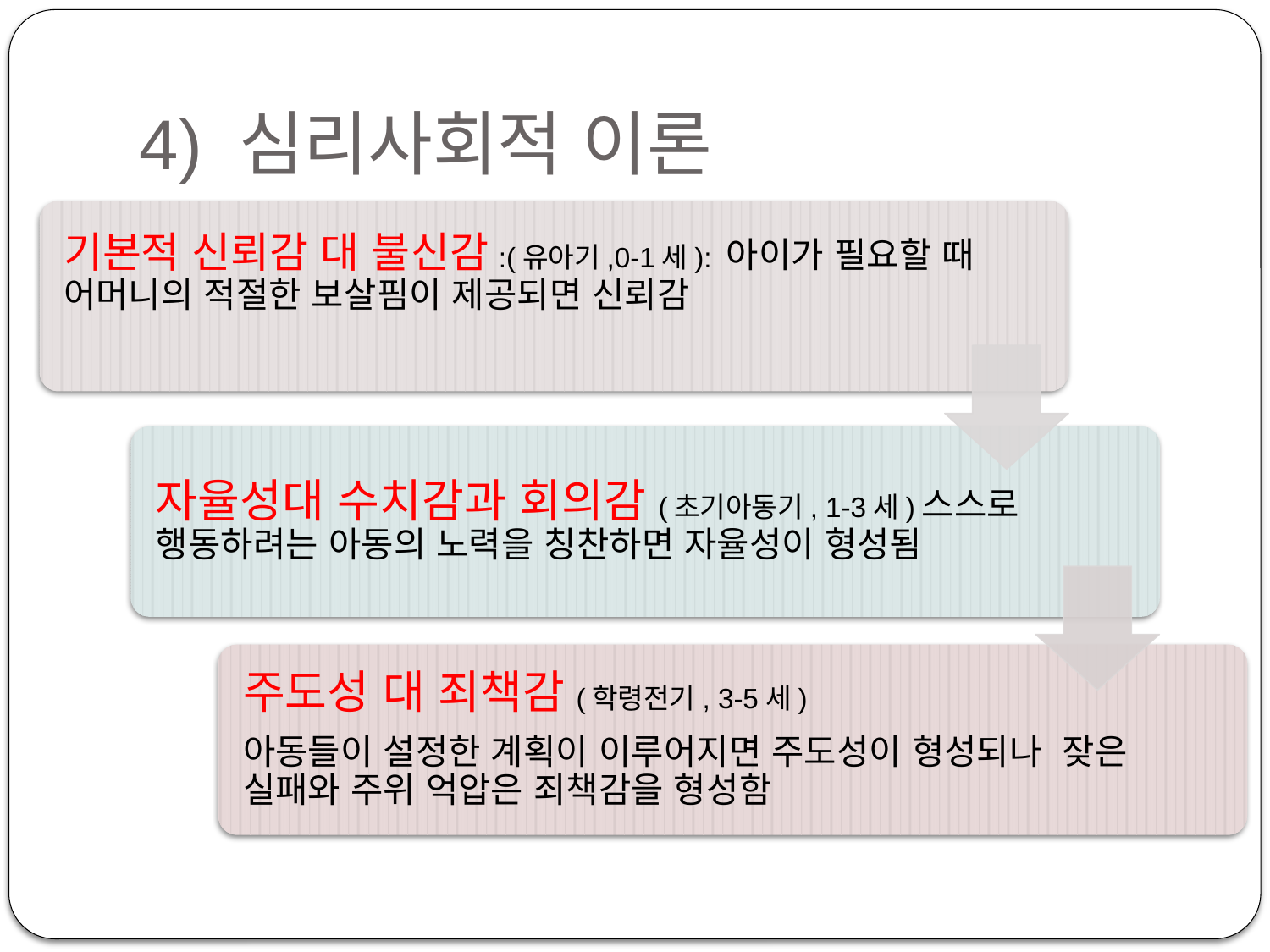

# 4) 심리사회적 이론
기본적 신뢰감 대 불신감:(유아기,0-1세): 아이가 필요할 때 어머니의 적절한 보살핌이 제공되면 신뢰감

자율성대 수치감과 회의감(초기아동기, 1-3세)스스로 행동하려는 아동의 노력을 칭찬하면 자율성이 형성됨
주도성 대 죄책감(학령전기, 3-5세)
아동들이 설정한 계획이 이루어지면 주도성이 형성되나  잦은 실패와 주위 억압은 죄책감을 형성함